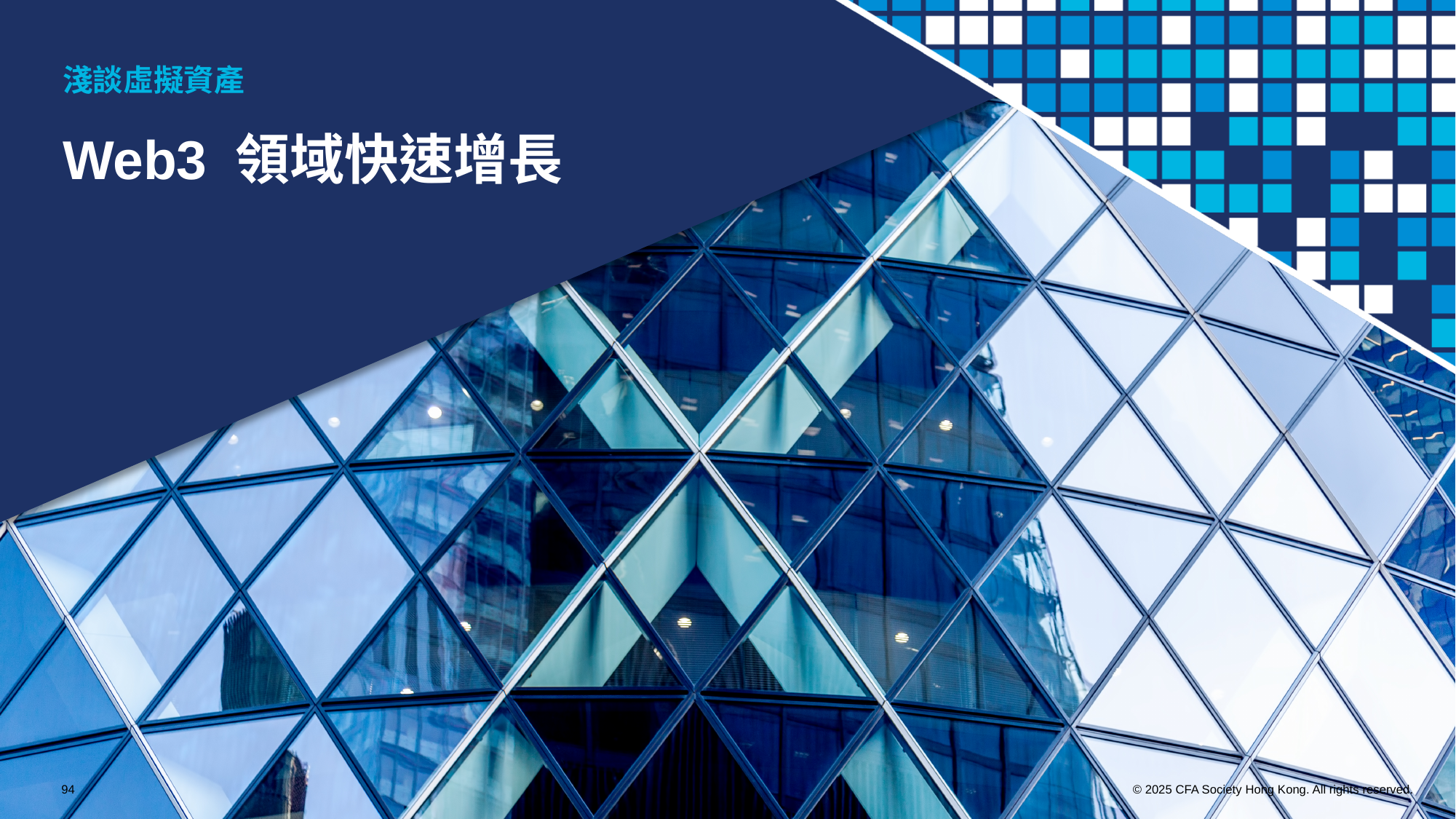

淺談虛擬資產
Web3 領域快速增長
94
© 2025 CFA Society Hong Kong. All rights reserved.